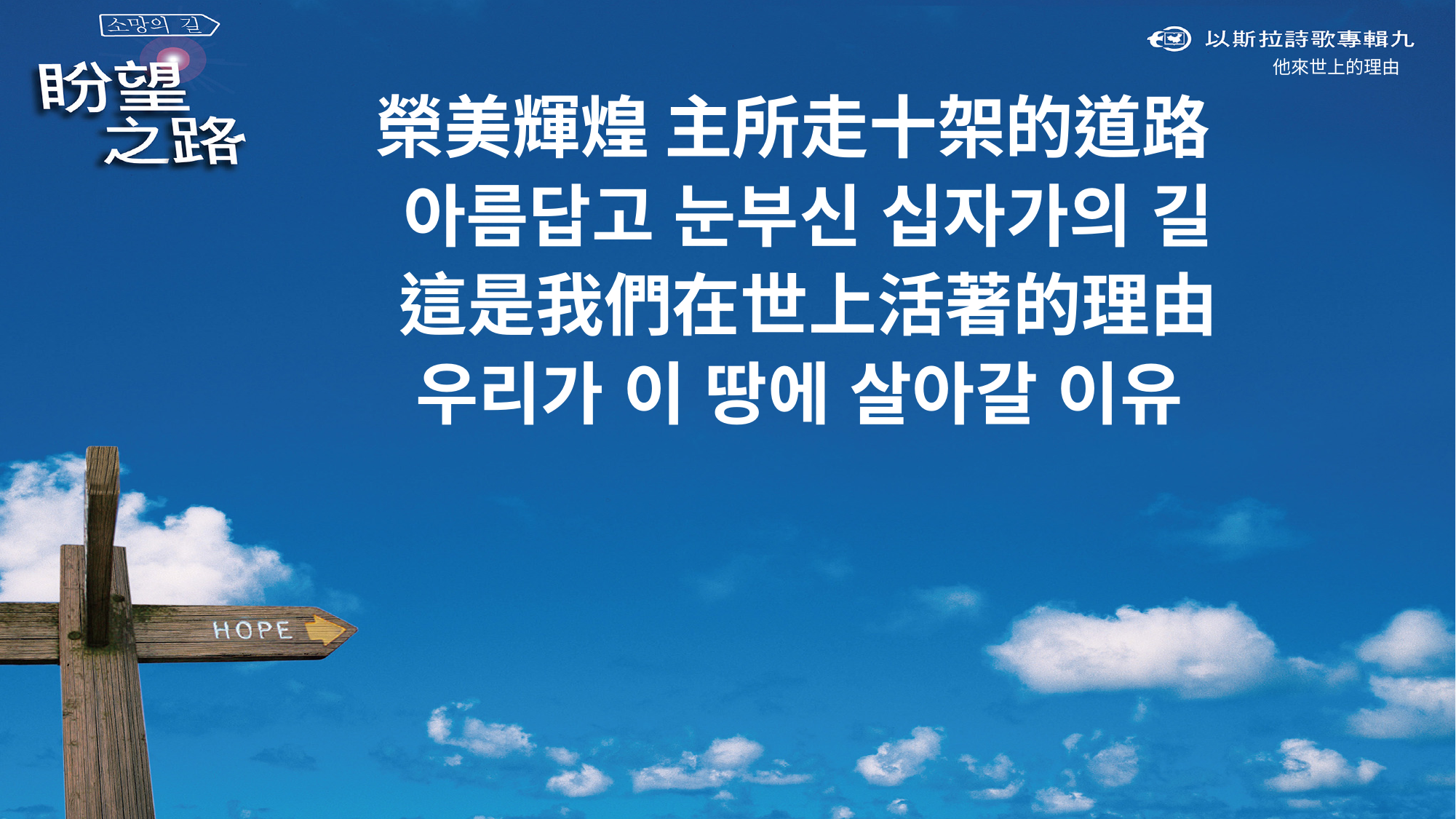

他來世上的理由
榮美輝煌 主所走十架的道路
아름답고 눈부신 십자가의 길
這是我們在世上活著的理由
우리가 이 땅에 살아갈 이유